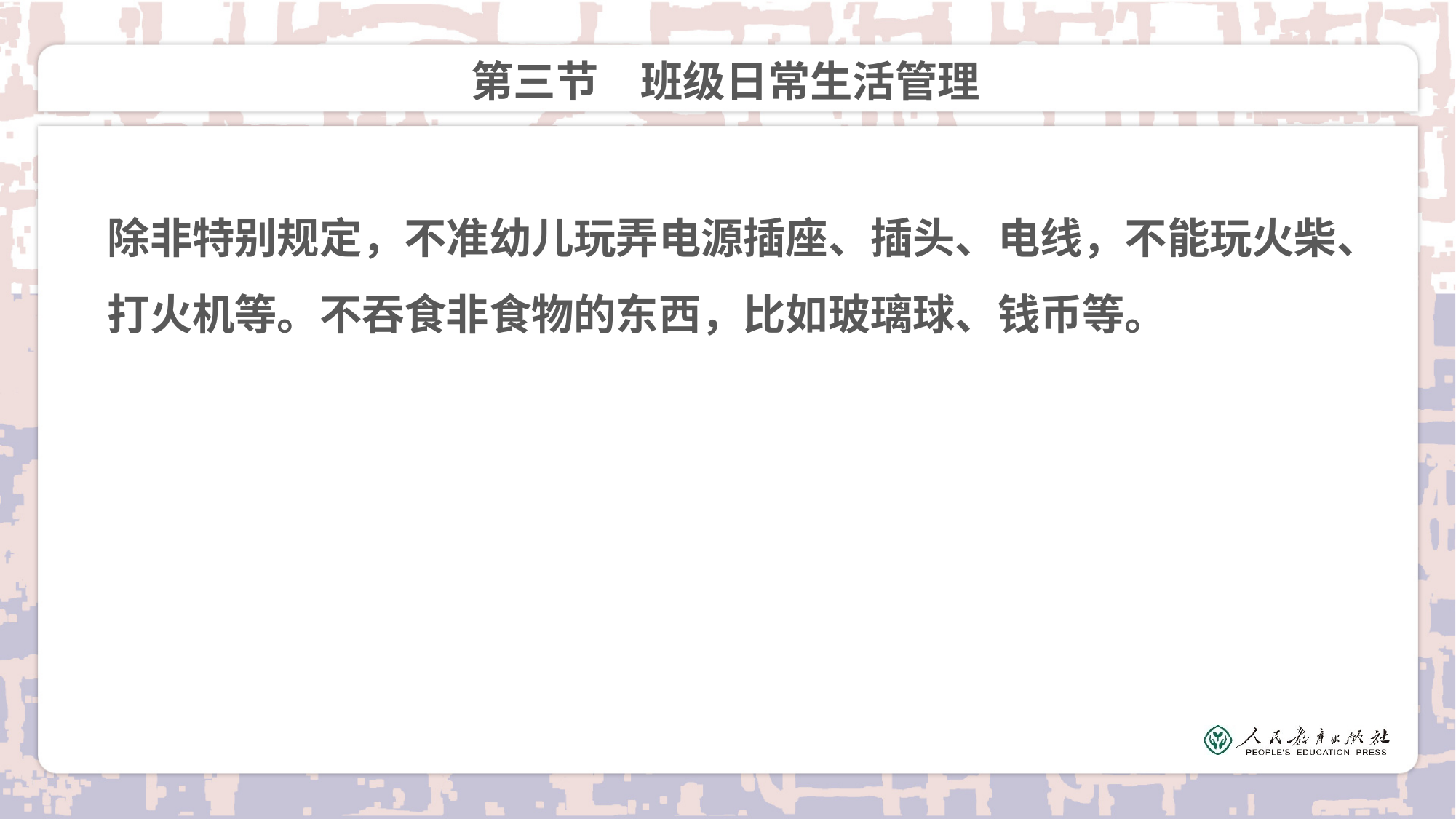

# 第三节　班级日常生活管理
除非特别规定，不准幼儿玩弄电源插座、插头、电线，不能玩火柴、打火机等。不吞食非食物的东西，比如玻璃球、钱币等。